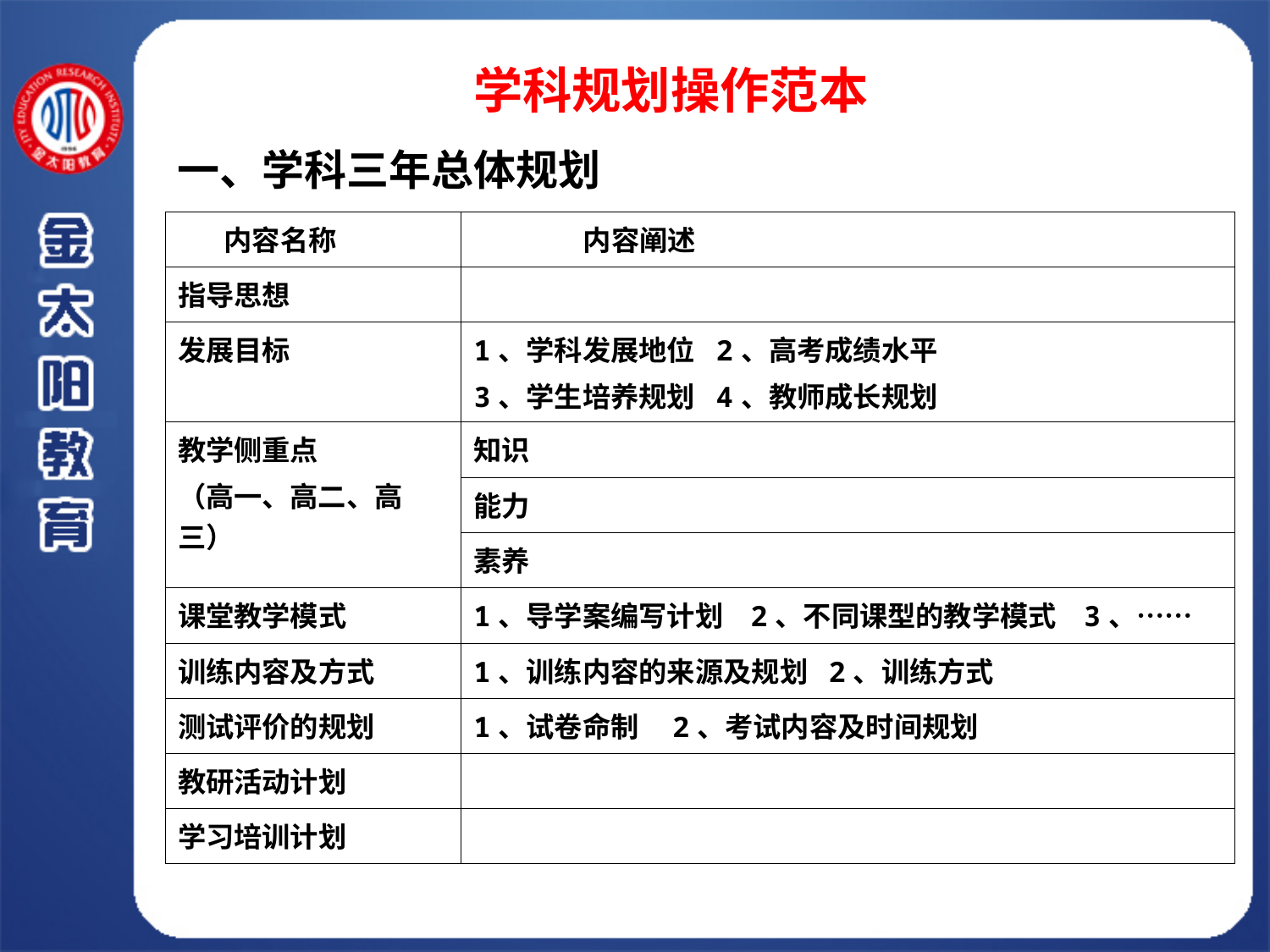

学科规划操作范本
一、学科三年总体规划
| 内容名称 | 内容阐述 |
| --- | --- |
| 指导思想 |  |
| 发展目标 | 1、学科发展地位 2、高考成绩水平 3、学生培养规划 4、教师成长规划 |
| 教学侧重点 （高一、高二、高三） | 知识 |
|  | 能力 |
|  | 素养 |
| 课堂教学模式 | 1、导学案编写计划 2、不同课型的教学模式 3、…… |
| 训练内容及方式 | 1、训练内容的来源及规划 2、训练方式 |
| 测试评价的规划 | 1、试卷命制 2、考试内容及时间规划 |
| 教研活动计划 |  |
| 学习培训计划 |  |